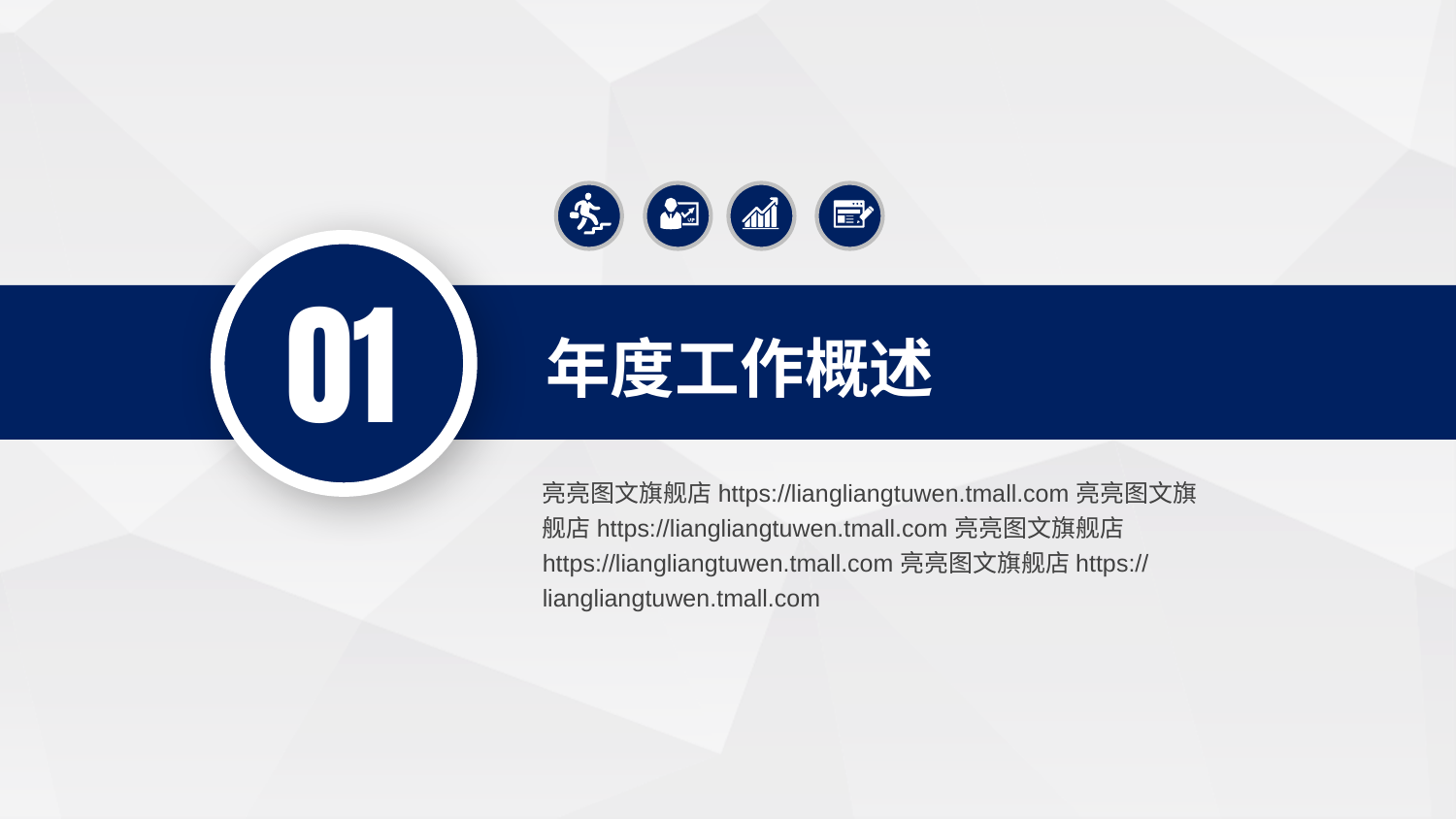

01

年度工作概述
亮亮图文旗舰店https://liangliangtuwen.tmall.com亮亮图文旗舰店https://liangliangtuwen.tmall.com亮亮图文旗舰店https://liangliangtuwen.tmall.com亮亮图文旗舰店https://liangliangtuwen.tmall.com